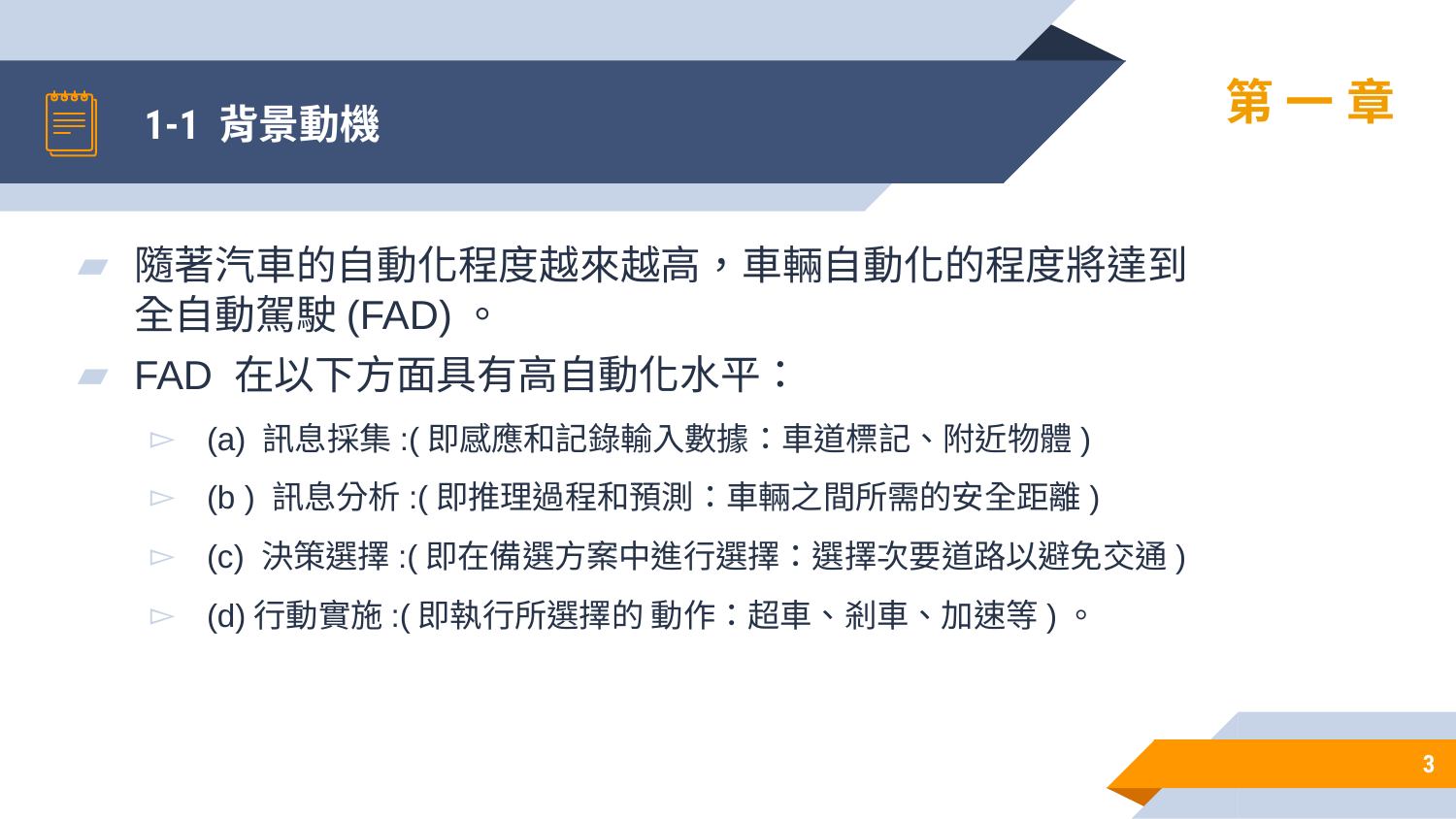

# 1-1 背景動機
第一章

隨著汽車的自動化程度越來越高，車輛自動化的程度將達到全自動駕駛(FAD)。
FAD 在以下方面具有高自動化水平：
(a) 訊息採集:(即感應和記錄輸入數據：車道標記、附近物體)
(b ) 訊息分析:(即推理過程和預測：車輛之間所需的安全距離)
(c) 決策選擇:(即在備選方案中進行選擇：選擇次要道路以避免交通)
(d)行動實施:(即執行所選擇的 動作：超車、剎車、加速等)。

3